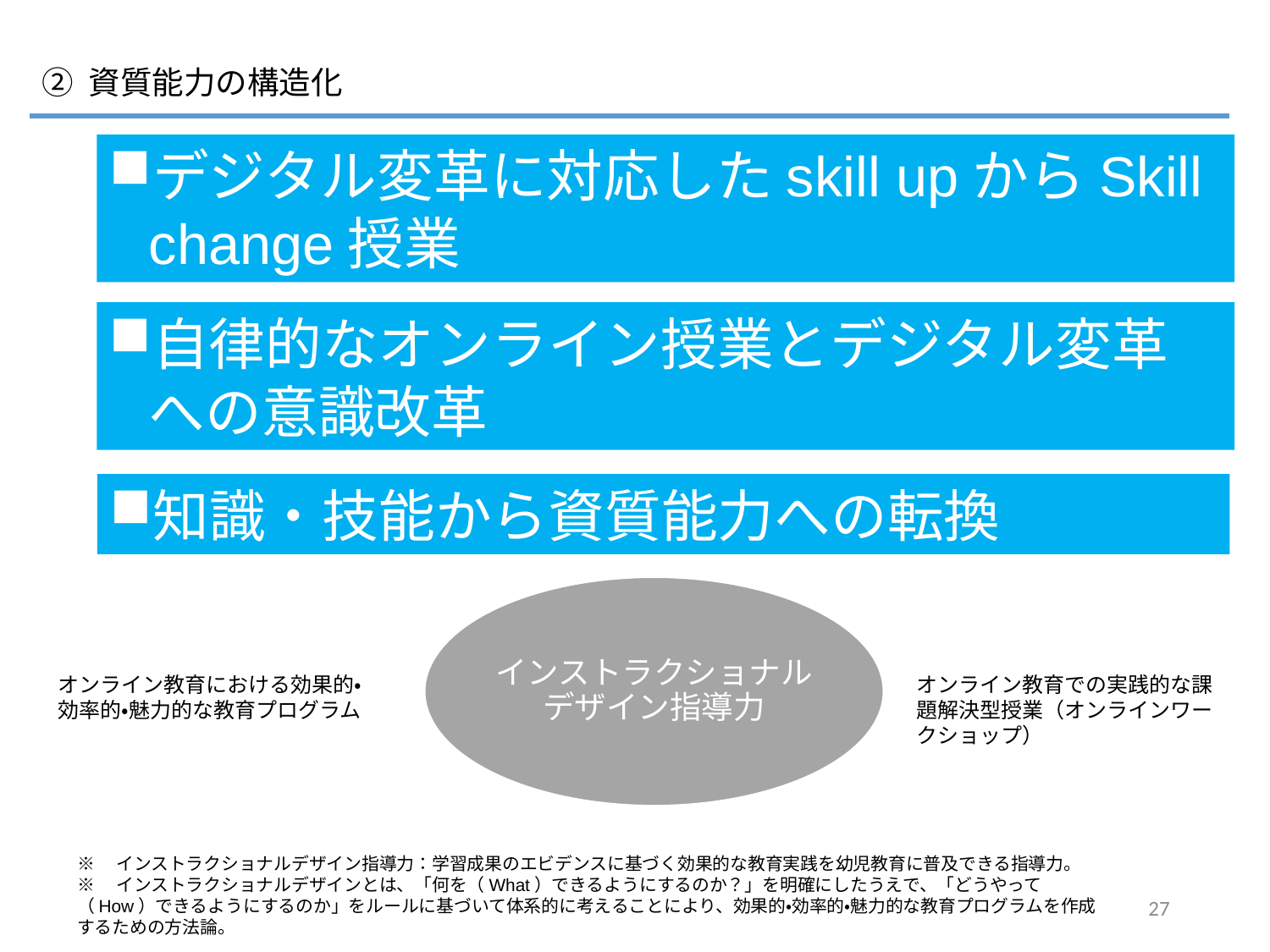

② 資質能力の構造化
デジタル変革に対応したskill upからSkill change授業
自律的なオンライン授業とデジタル変革への意識改革
インストラクショナルデザイン指導力
知識・技能から資質能力への転換
オンライン教育での実践的な課題解決型授業（オンラインワークショップ）
オンライン教育における効果的・効率的・魅力的な教育プログラム
※　インストラクショナルデザイン指導力：学習成果のエビデンスに基づく効果的な教育実践を幼児教育に普及できる指導力。
※　インストラクショナルデザインとは、「何を（What）できるようにするのか？」を明確にしたうえで、「どうやって（How）できるようにするのか」をルールに基づいて体系的に考えることにより、効果的・効率的・魅力的な教育プログラムを作成するための方法論。
27